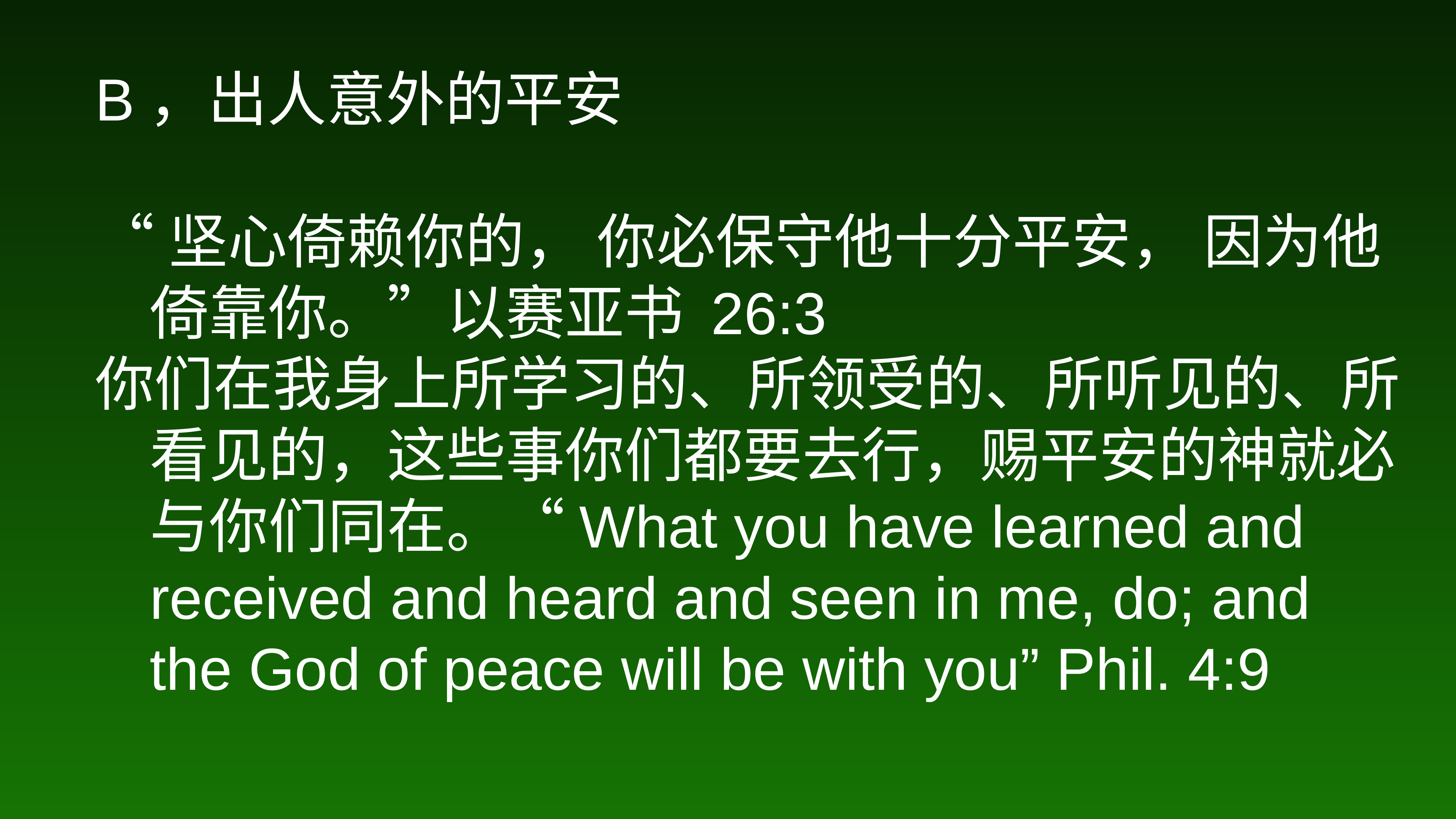

# B，出人意外的平安

“坚心倚赖你的， 你必保守他十分平安， 因为他倚靠你。”以赛亚书 26:3
你们在我身上所学习的、所领受的、所听见的、所看见的，这些事你们都要去行，赐平安的神就必与你们同在。“What you have learned and received and heard and seen in me, do; and the God of peace will be with you” Phil. 4:9